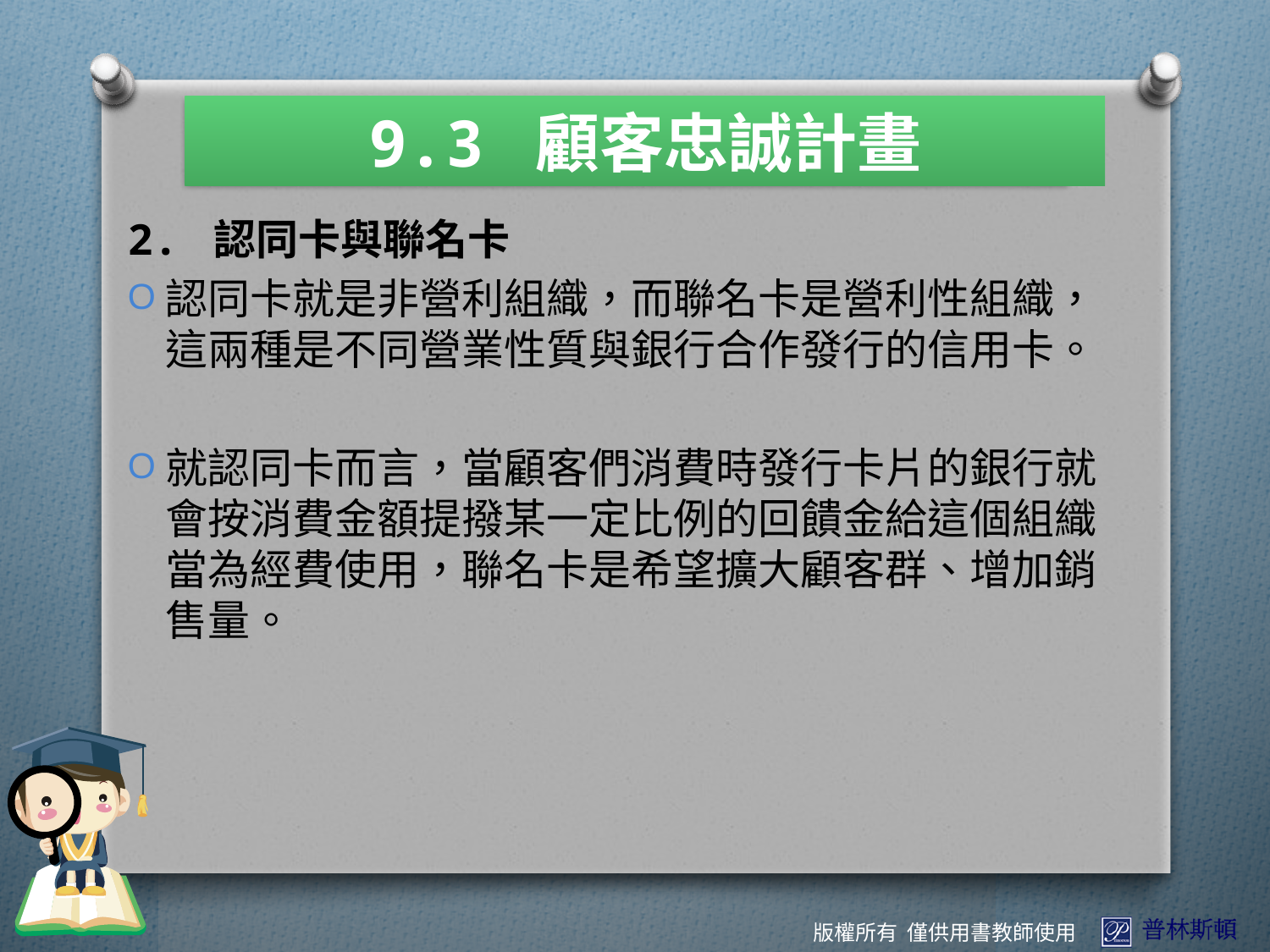

9.3 顧客忠誠計畫
2. 認同卡與聯名卡
認同卡就是非營利組織，而聯名卡是營利性組織，這兩種是不同營業性質與銀行合作發行的信用卡。

就認同卡而言，當顧客們消費時發行卡片的銀行就會按消費金額提撥某一定比例的回饋金給這個組織當為經費使用，聯名卡是希望擴大顧客群、增加銷售量。